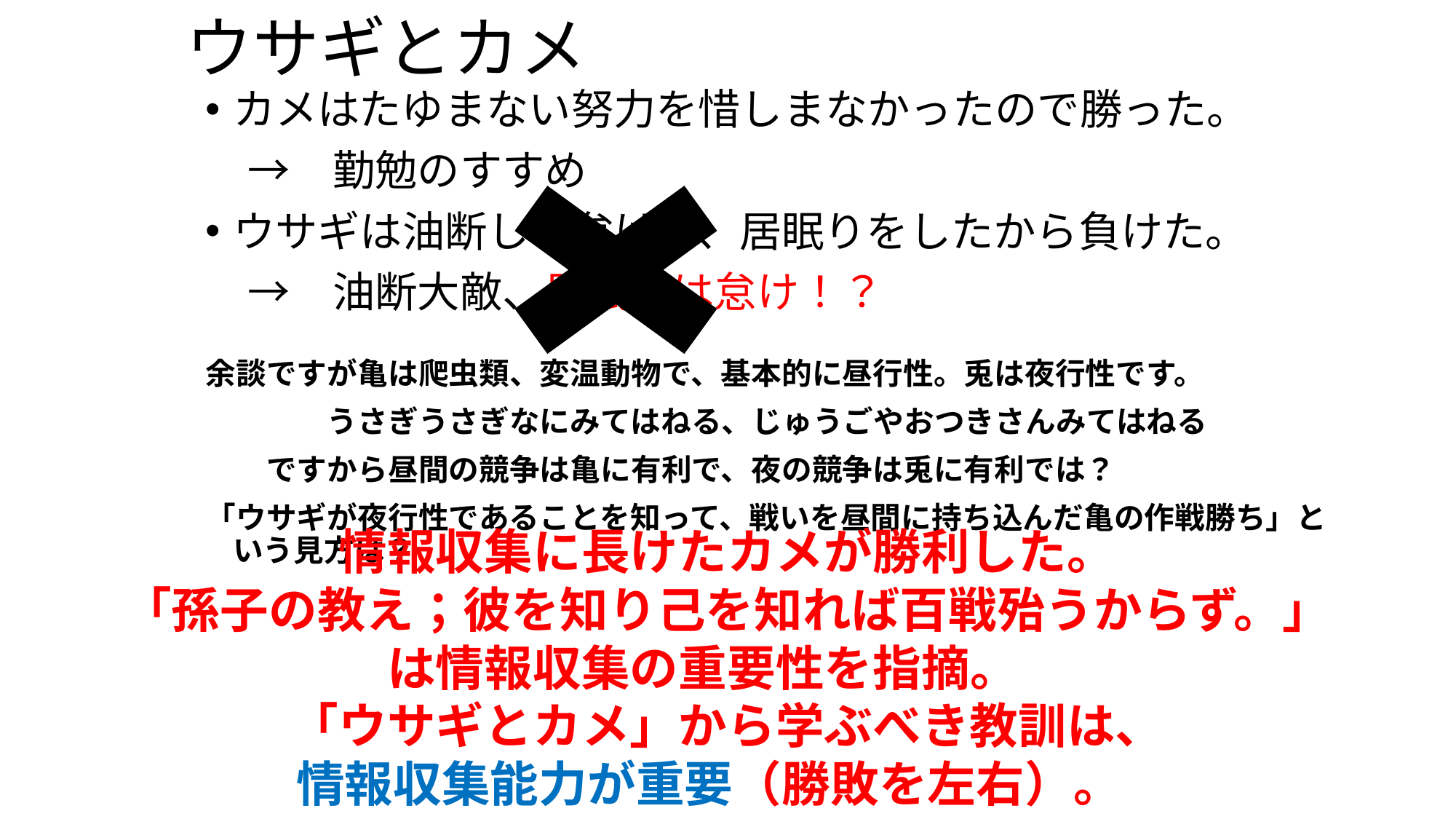

# ウサギとカメ
カメはたゆまない努力を惜しまなかったので勝った。
　→　勤勉のすすめ
ウサギは油断し、怠けて、居眠りをしたから負けた。
　→　油断大敵、居眠りは怠け！？

余談ですが亀は爬虫類、変温動物で、基本的に昼行性。兎は夜行性です。
　　　　うさぎうさぎなにみてはねる、じゅうごやおつきさんみてはねる
　　ですから昼間の競争は亀に有利で、夜の競争は兎に有利では？
「ウサギが夜行性であることを知って、戦いを昼間に持ち込んだ亀の作戦勝ち」という見方は？

情報収集に長けたカメが勝利した。
「孫子の教え；彼を知り己を知れば百戦殆うからず。」
は情報収集の重要性を指摘。
「ウサギとカメ」から学ぶべき教訓は、
情報収集能力が重要（勝敗を左右）。